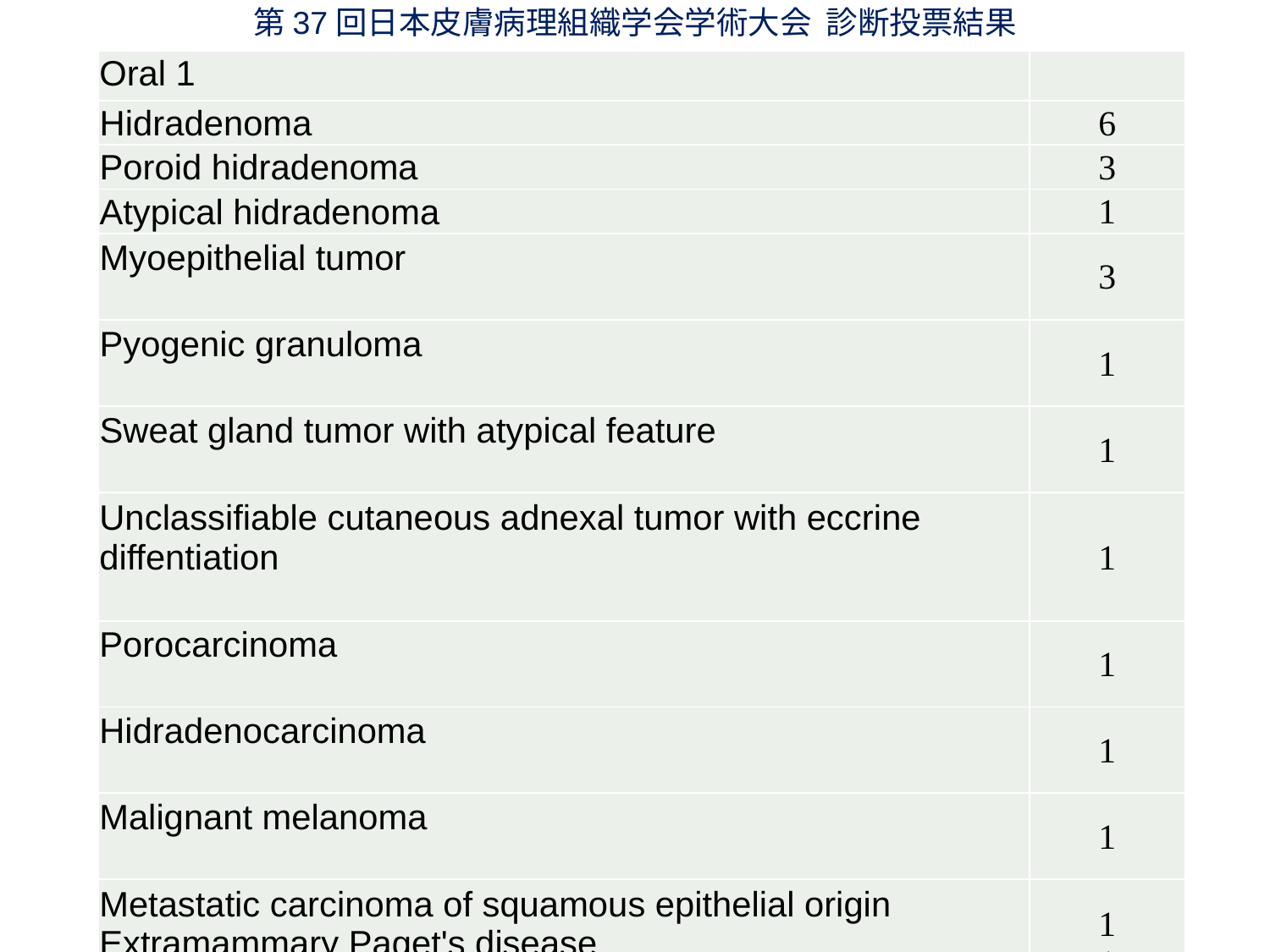

第37回日本皮膚病理組織学会学術大会  診断投票結果
| Oral 1 |  |
| --- | --- |
| Hidradenoma | 6 |
| Poroid hidradenoma | 3 |
| Atypical hidradenoma | 1 |
| Myoepithelial tumor | 3 |
| Pyogenic granuloma | 1 |
| Sweat gland tumor with atypical feature | 1 |
| Unclassifiable cutaneous adnexal tumor with eccrine diffentiation | 1 |
| Porocarcinoma | 1 |
| Hidradenocarcinoma | 1 |
| Malignant melanoma | 1 |
| Metastatic carcinoma of squamous epithelial origin Extramammary Paget's disease | 1 1 |